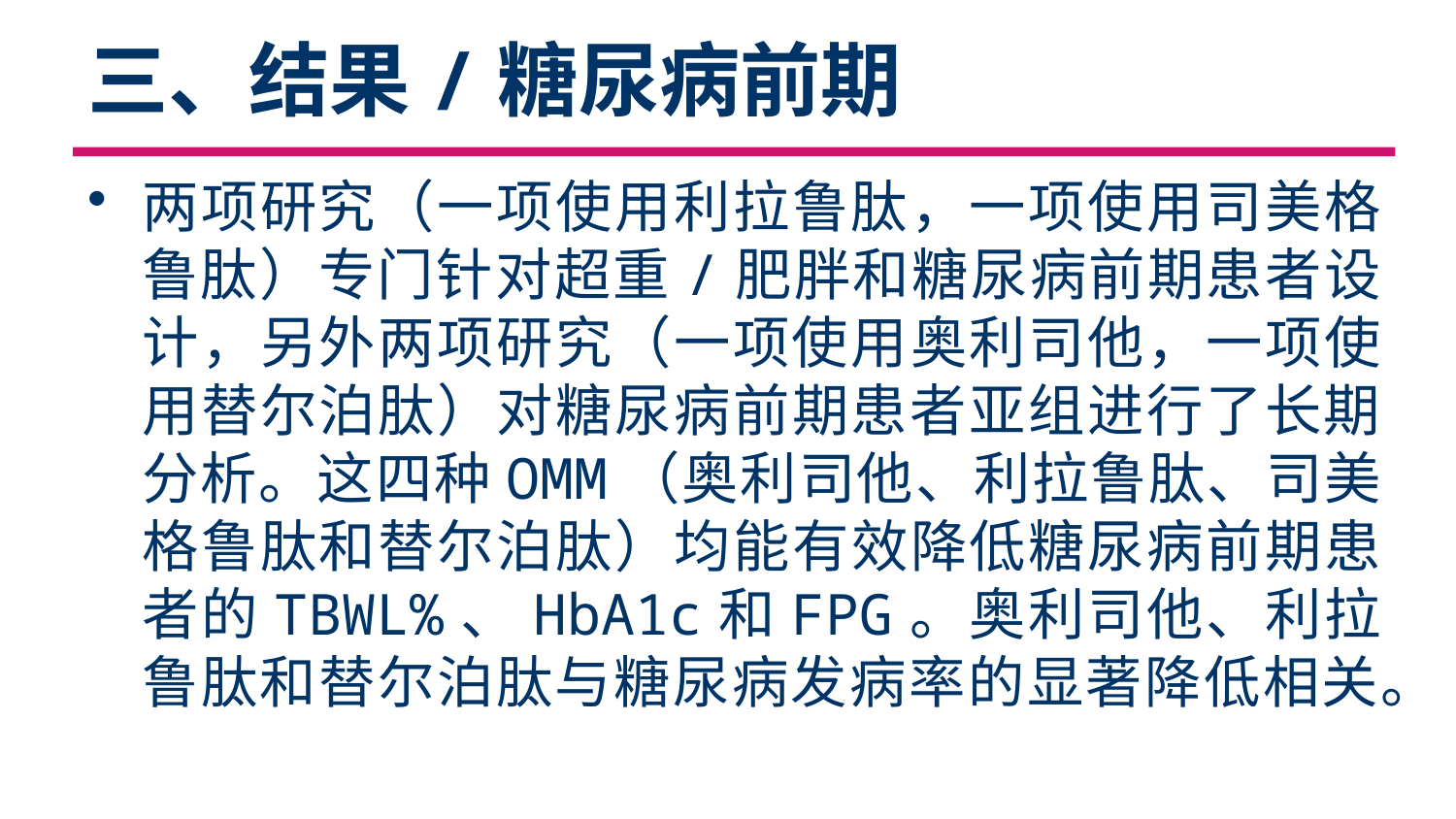

# 三、结果/糖尿病前期

两项研究（一项使用利拉鲁肽，一项使用司美格鲁肽）专门针对超重/肥胖和糖尿病前期患者设计，另外两项研究（一项使用奥利司他，一项使用替尔泊肽）对糖尿病前期患者亚组进行了长期分析。这四种OMM（奥利司他、利拉鲁肽、司美格鲁肽和替尔泊肽）均能有效降低糖尿病前期患者的TBWL%、HbA1c和FPG。奥利司他、利拉鲁肽和替尔泊肽与糖尿病发病率的显著降低相关。